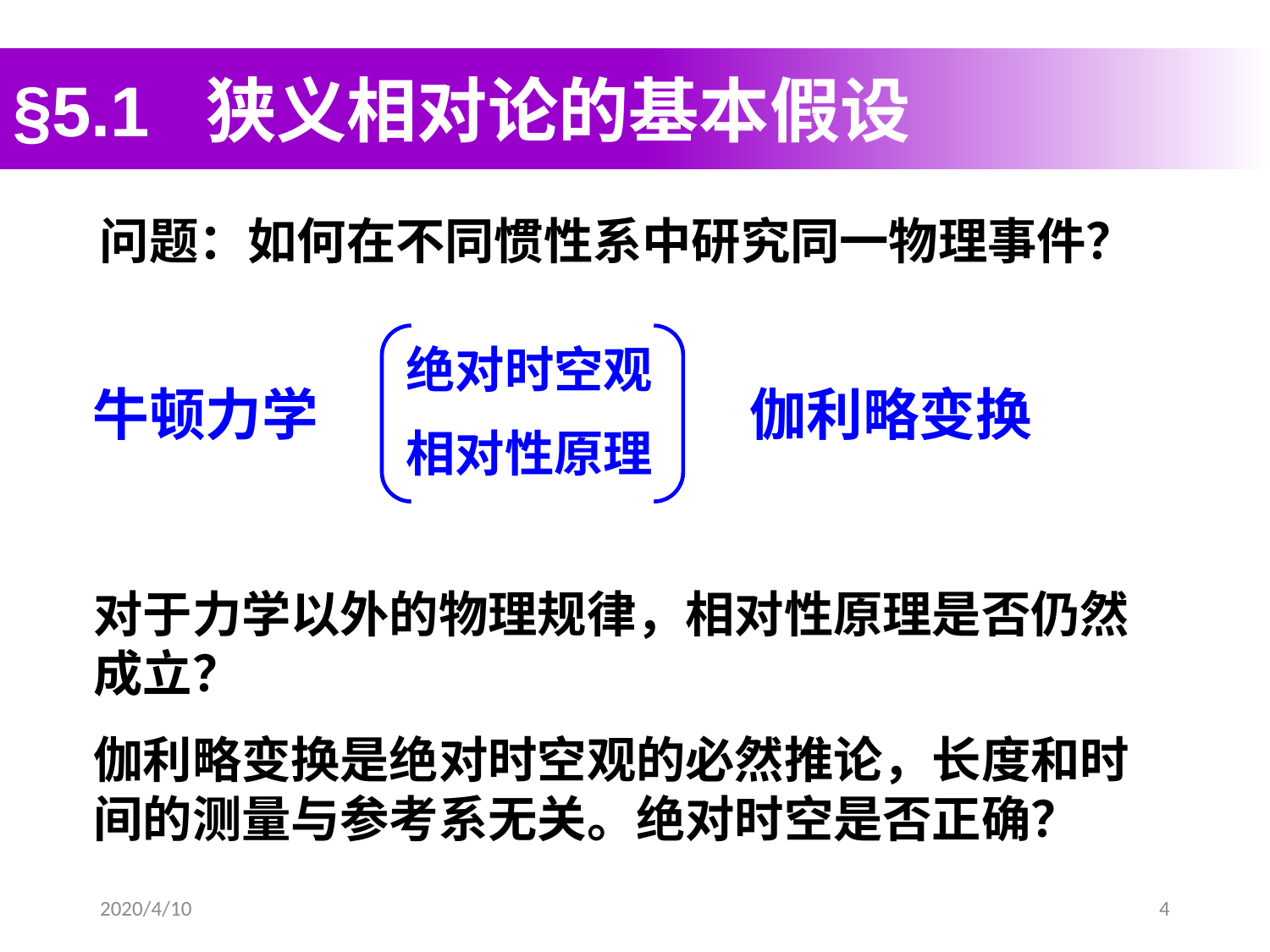

# §5.1  狭义相对论的基本假设
问题：如何在不同惯性系中研究同一物理事件？

绝对时空观
相对性原理
牛顿力学
伽利略变换
对于力学以外的物理规律，相对性原理是否仍然成立？
伽利略变换是绝对时空观的必然推论，长度和时间的测量与参考系无关。绝对时空是否正确？
2020/4/10
4